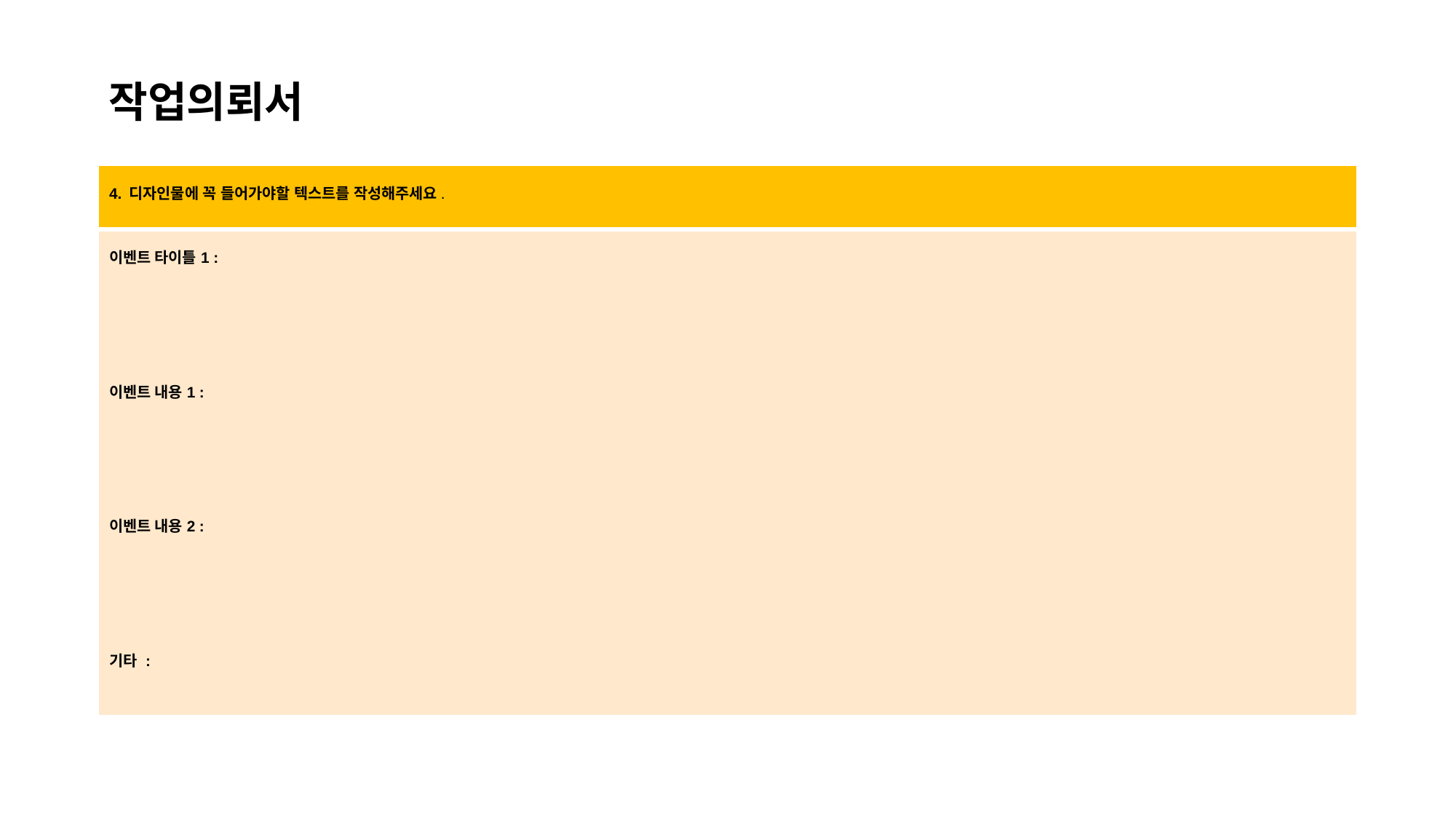

작업의뢰서
| 4. 디자인물에 꼭 들어가야할 텍스트를 작성해주세요. |
| --- |
| 이벤트 타이틀1 : 이벤트 내용1 : 이벤트 내용2 : 기타 : |